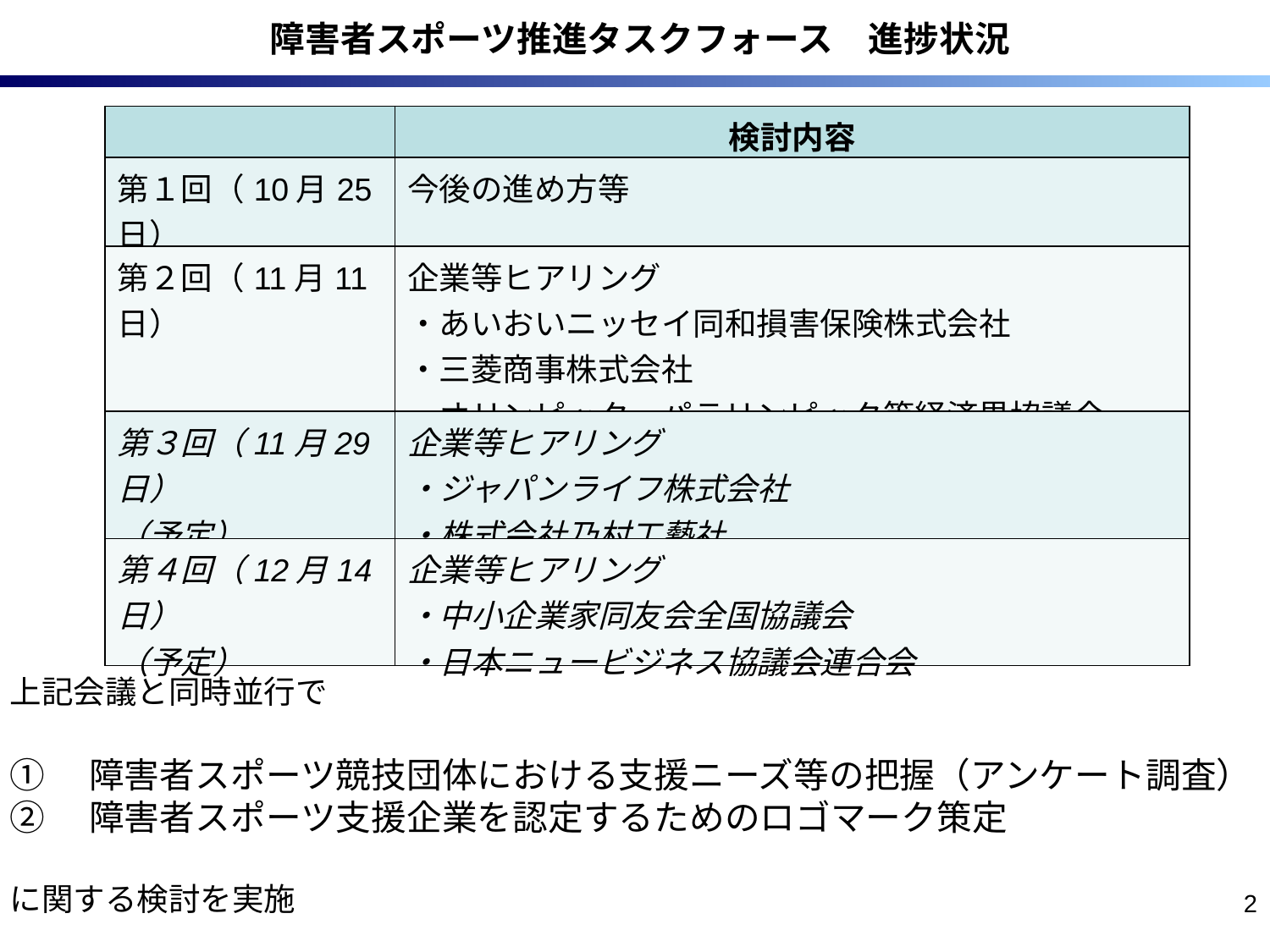

障害者スポーツ推進タスクフォース　進捗状況

|  | 検討内容 |
| --- | --- |
| 第１回（10月25日） | 今後の進め方等 |
| 第２回（11月11日） | 企業等ヒアリング ・あいおいニッセイ同和損害保険株式会社 ・三菱商事株式会社 ・オリンピック・パラリンピック等経済界協議会 |
| 第３回（11月29日） （予定） | 企業等ヒアリング ・ジャパンライフ株式会社 ・株式会社乃村工藝社 |
| 第４回（12月14日） （予定） | 企業等ヒアリング ・中小企業家同友会全国協議会 ・日本ニュービジネス協議会連合会 |
上記会議と同時並行で

①　障害者スポーツ競技団体における支援ニーズ等の把握（アンケート調査）
②　障害者スポーツ支援企業を認定するためのロゴマーク策定

に関する検討を実施
2